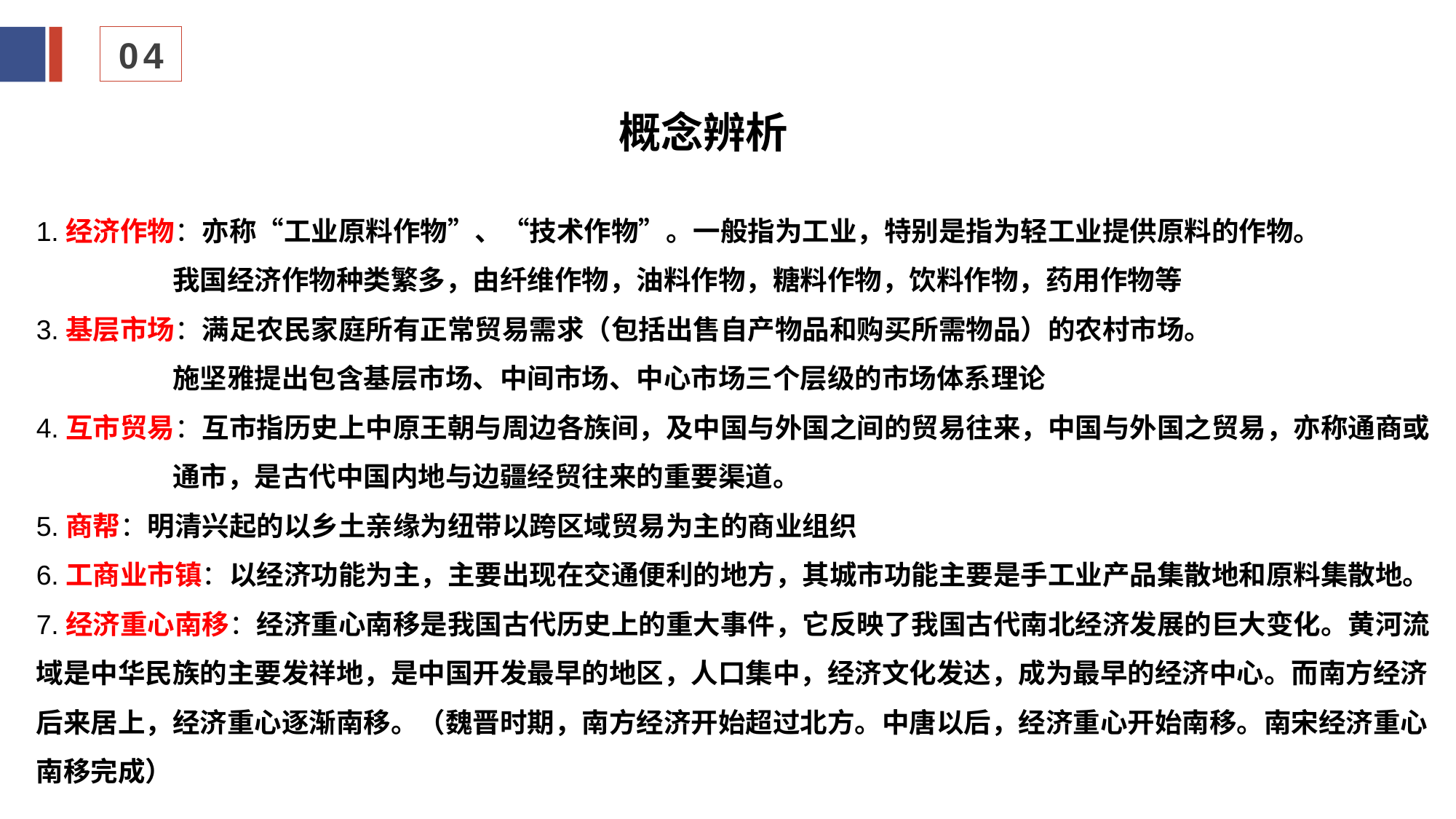

04

                 概念辨析
1.经济作物：亦称“工业原料作物”、“技术作物”。一般指为工业，特别是指为轻工业提供原料的作物。
                     我国经济作物种类繁多，由纤维作物，油料作物，糖料作物，饮料作物，药用作物等
3.基层市场：满足农民家庭所有正常贸易需求（包括出售自产物品和购买所需物品）的农村市场。
                     施坚雅提出包含基层市场、中间市场、中心市场三个层级的市场体系理论
4.互市贸易：互市指历史上中原王朝与周边各族间，及中国与外国之间的贸易往来，中国与外国之贸易，亦称通商或
                     通市，是古代中国内地与边疆经贸往来的重要渠道。
5.商帮：明清兴起的以乡土亲缘为纽带以跨区域贸易为主的商业组织
6.工商业市镇：以经济功能为主，主要出现在交通便利的地方，其城市功能主要是手工业产品集散地和原料集散地。
7.经济重心南移：经济重心南移是我国古代历史上的重大事件，它反映了我国古代南北经济发展的巨大变化。黄河流域是中华民族的主要发祥地，是中国开发最早的地区，人口集中，经济文化发达，成为最早的经济中心。而南方经济后来居上，经济重心逐渐南移。（魏晋时期，南方经济开始超过北方。中唐以后，经济重心开始南移。南宋经济重心南移完成）